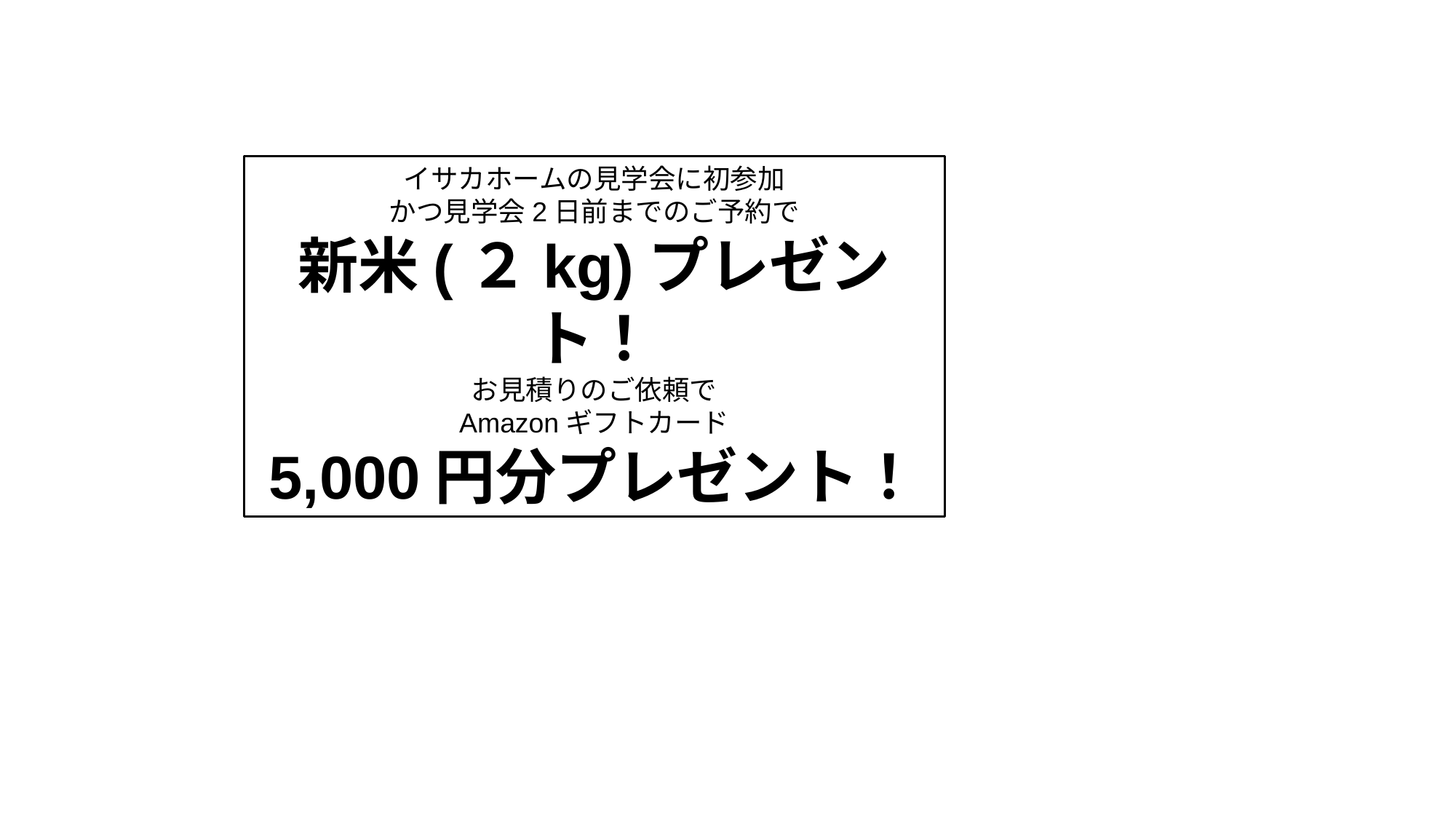

イサカホームの見学会に初参加
かつ見学会2日前までのご予約で
新米(２kg)プレゼント！
お見積りのご依頼で
Amazonギフトカード
5,000円分プレゼント！
#